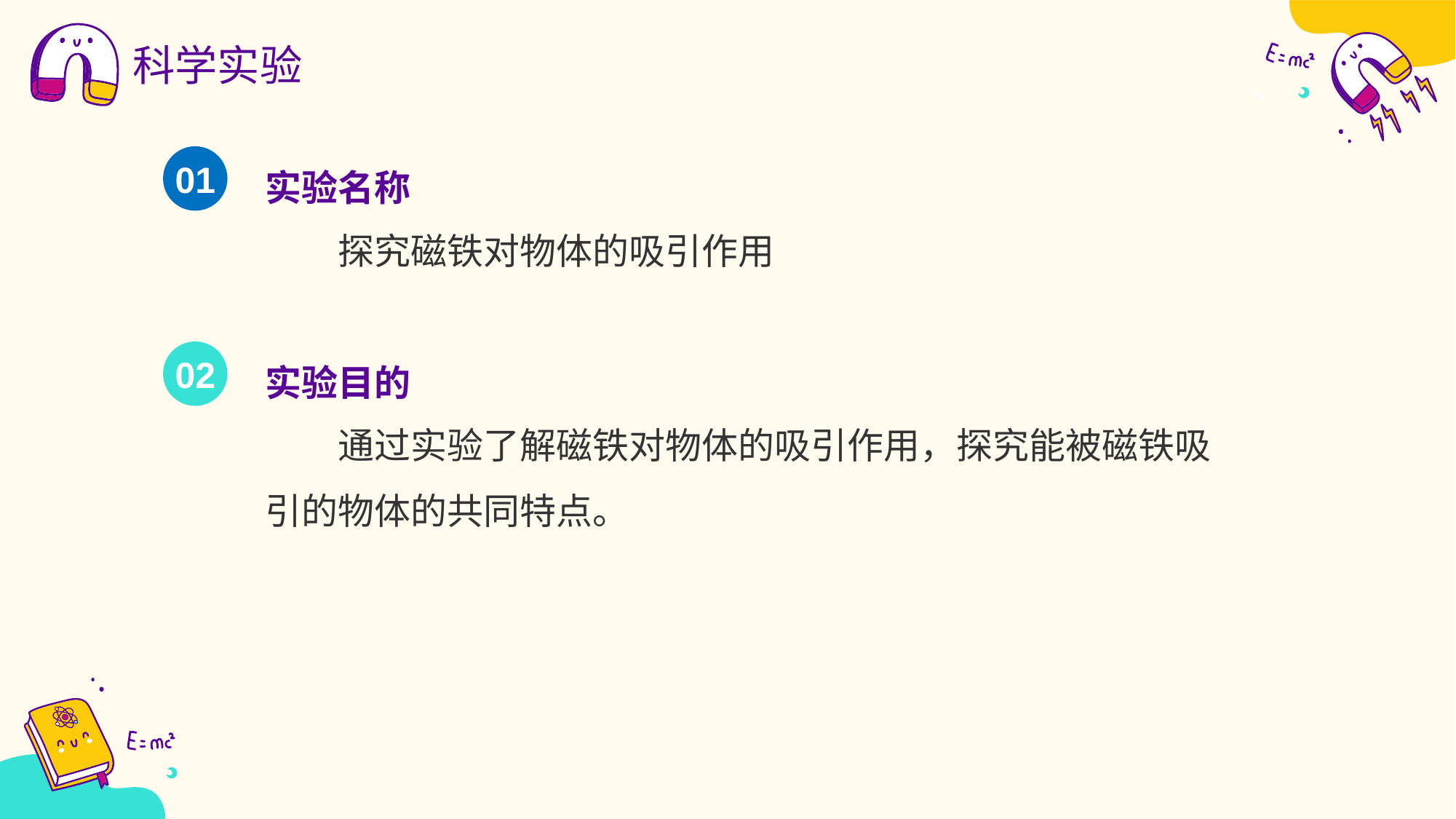

科学实验
实验名称
01
探究磁铁对物体的吸引作用
实验目的
02
通过实验了解磁铁对物体的吸引作用，探究能被磁铁吸引的物体的共同特点。